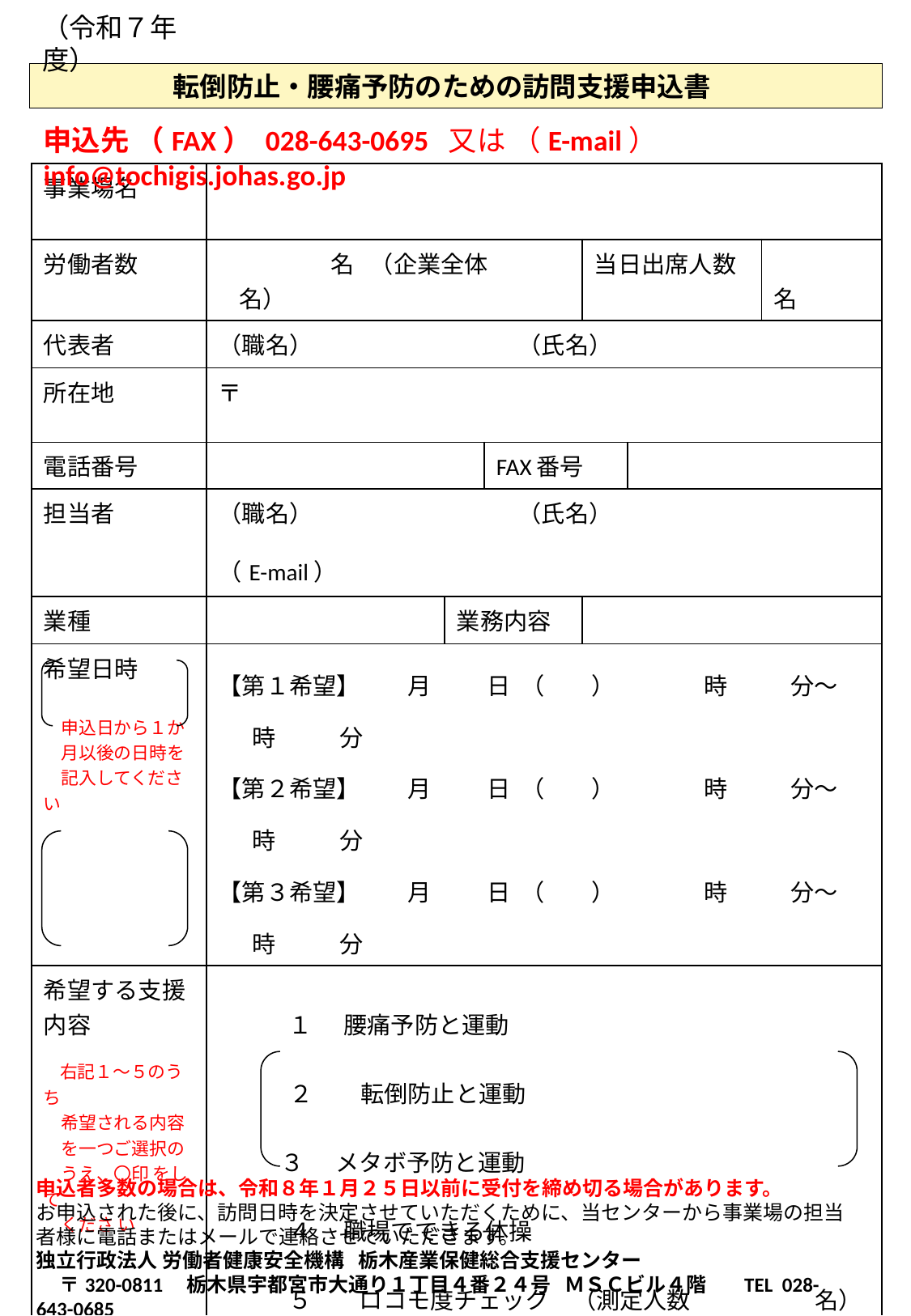

（令和７年度）
転倒防止・腰痛予防のための訪問支援申込書
#

申込先 （FAX） 028-643-0695  又は （E-mail） info@tochigis.johas.go.jp
| 事業場名 |  |  |  |  |  |  |
| --- | --- | --- | --- | --- | --- | --- |
| 労働者数 | 名 （企業全体 　　　 名） |  |  | 当日出席人数 |  | 名 |
| 代表者 | （職名） （氏名） |  |  |  |  |  |
| 所在地 | 〒 |  |  |  |  |  |
| 電話番号 |  | FAX番号 | FAX番号 |  |  |  |
| 担当者 | （職名） （氏名） （E-mail） |  |  |  |  |  |
| 業種 |  | 業務内容 |  |  |  |  |
| 希望日時 　 　申込日から１か 　月以後の日時を 　記入してください | 【第１希望】 月 　 日 （　　） 　 　　 時 　 　分～　 　時　 　分 【第２希望】 月 　 日 （　　） 　 　　 時 　 　 分～　 　 時　 　分 【第３希望】 月 　 日 （　　） 　　 　 時 　 　分～　 　時　 　分 |  |  |  |  |  |
| 希望する支援内容 右記１～５のうち 　希望される内容 　を一つご選択の 　うえ、〇印 をして 　くださ い | １ 腰痛予防と運動 　 　　　２　　転倒防止と運動　 　 　　 　 ３ メタボ予防と運動 　　４ 職場でできる体操 　　 ５　　ロコモ度チェック　（測定人数　　 　　　名） 　　　 「５　ロコモ度チェック」は、測定いただく方を１０名様以内とさせてい　　 　　　　　いただきます。 上記（測定人数　 名）の欄に、測定をご希望される　　 　　　　　人数をご記入く ださい。 |  |  |  |  |  |

申込者多数の場合は、令和８年１月２５日以前に受付を締め切る場合があります。
お申込された後に、訪問日時を決定させていただくために、当センターから事業場の担当者様に電話またはメールで連絡させていただきます。
独立行政法人 労働者健康安全機構   栃木産業保健総合支援センター
    〒320-0811    栃木県宇都宮市大通り１丁目４番２４号   ＭＳＣビル４階       TEL  028-643-0685